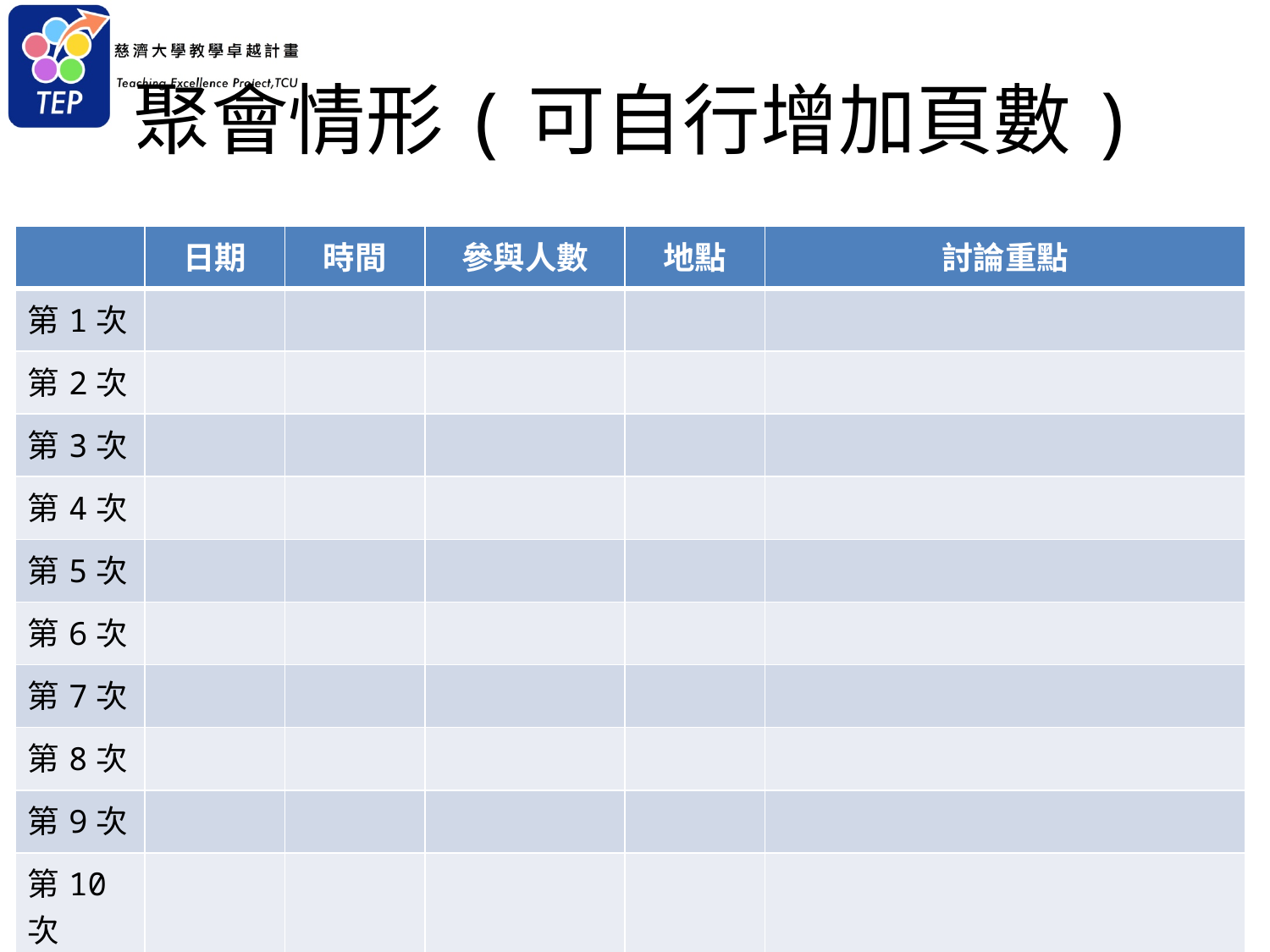

# 聚會情形(可自行增加頁數)

|  | 日期 | 時間 | 參與人數 | 地點 | 討論重點 |
| --- | --- | --- | --- | --- | --- |
| 第1次 |  |  |  |  |  |
| 第2次 |  |  |  |  |  |
| 第3次 |  |  |  |  |  |
| 第4次 |  |  |  |  |  |
| 第5次 |  |  |  |  |  |
| 第6次 |  |  |  |  |  |
| 第7次 |  |  |  |  |  |
| 第8次 |  |  |  |  |  |
| 第9次 |  |  |  |  |  |
| 第10次 |  |  |  |  |  |